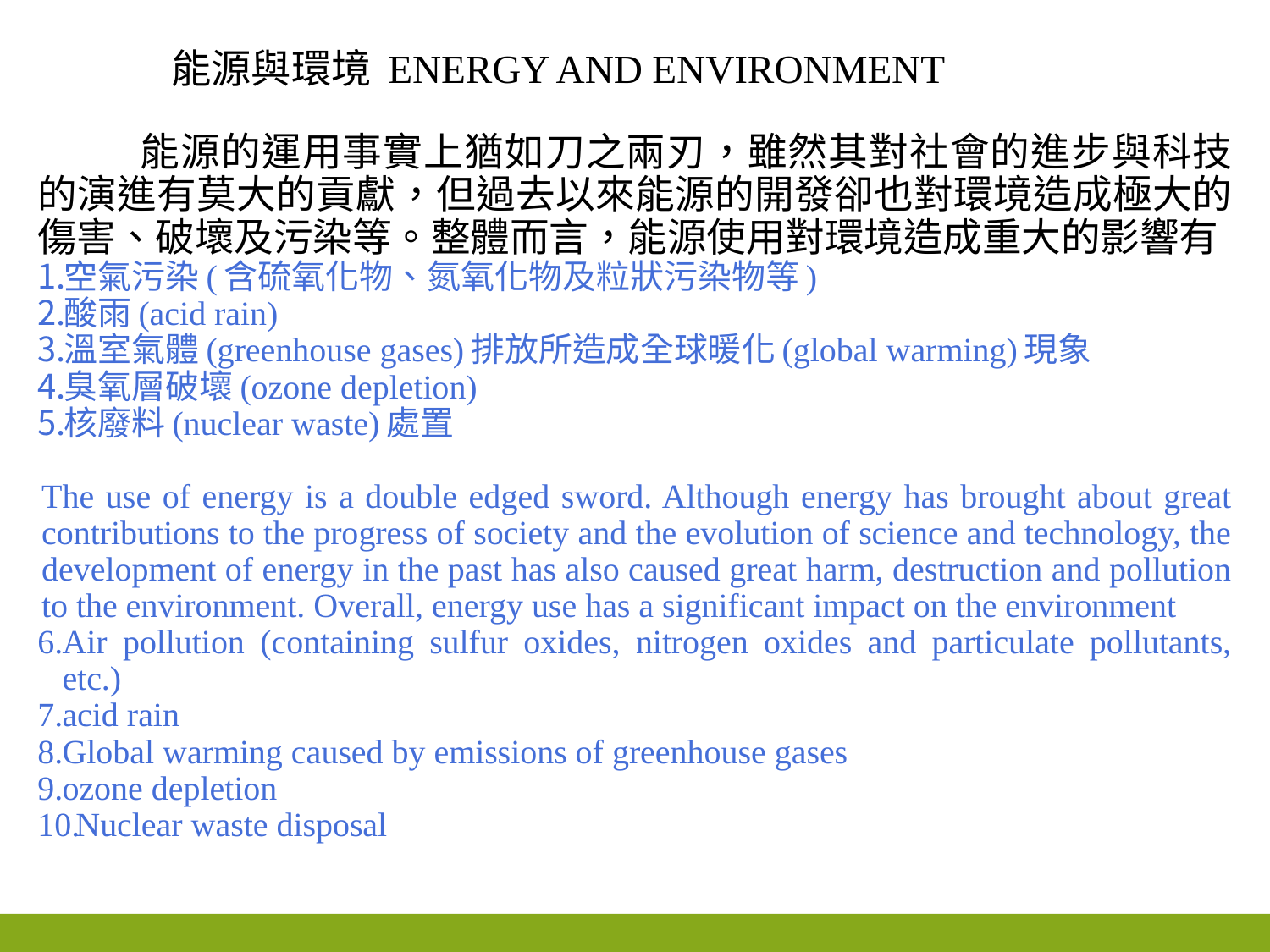

# 能源與環境 Energy and environment
	能源的運用事實上猶如刀之兩刃，雖然其對社會的進步與科技的演進有莫大的貢獻，但過去以來能源的開發卻也對環境造成極大的傷害、破壞及污染等。整體而言，能源使用對環境造成重大的影響有
空氣污染(含硫氧化物、氮氧化物及粒狀污染物等)
酸雨(acid rain)
溫室氣體(greenhouse gases)排放所造成全球暖化(global warming)現象
臭氧層破壞(ozone depletion)
核廢料(nuclear waste)處置

The use of energy is a double edged sword. Although energy has brought about great contributions to the progress of society and the evolution of science and technology, the development of energy in the past has also caused great harm, destruction and pollution to the environment. Overall, energy use has a significant impact on the environment
Air pollution (containing sulfur oxides, nitrogen oxides and particulate pollutants, etc.)
acid rain
Global warming caused by emissions of greenhouse gases
ozone depletion
Nuclear waste disposal